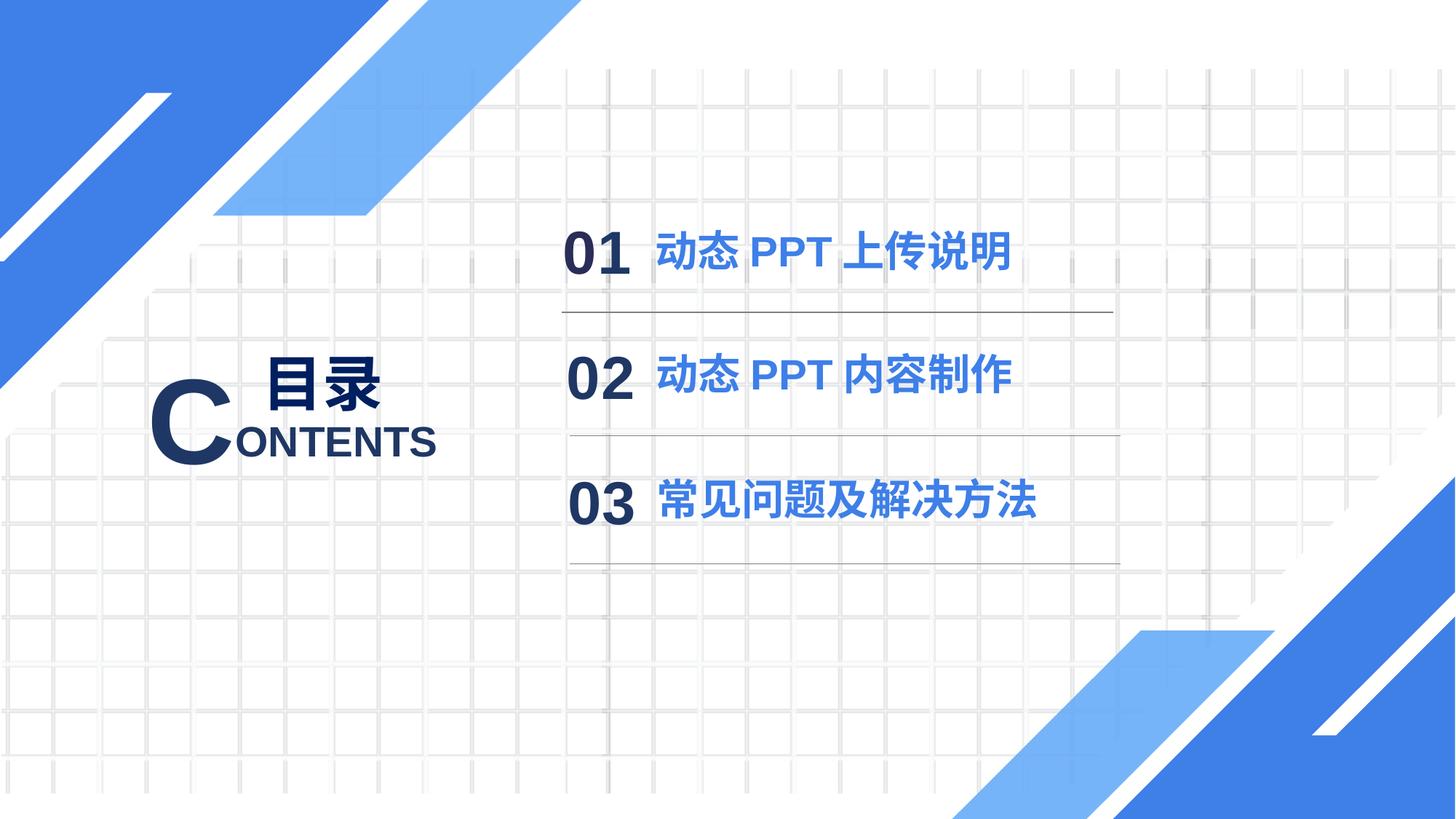

1
0
动态PPT上传说明
2
0
动态PPT内容制作

C
目录

ONTENTS
3
0
常见问题及解决方法